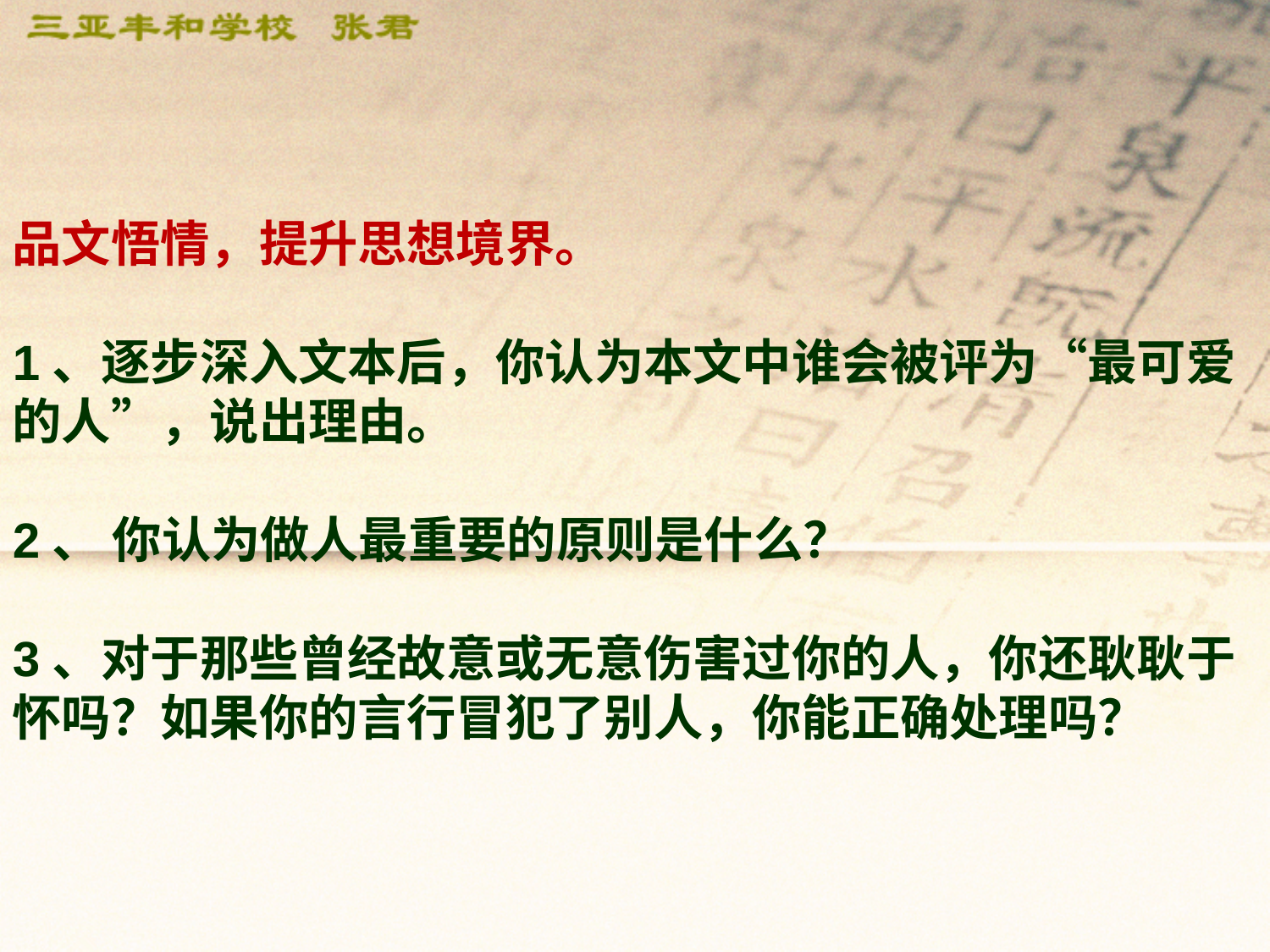

#
品文悟情，提升思想境界。

1、逐步深入文本后，你认为本文中谁会被评为“最可爱的人”，说出理由。

2、 你认为做人最重要的原则是什么？

3、对于那些曾经故意或无意伤害过你的人，你还耿耿于怀吗？如果你的言行冒犯了别人，你能正确处理吗？